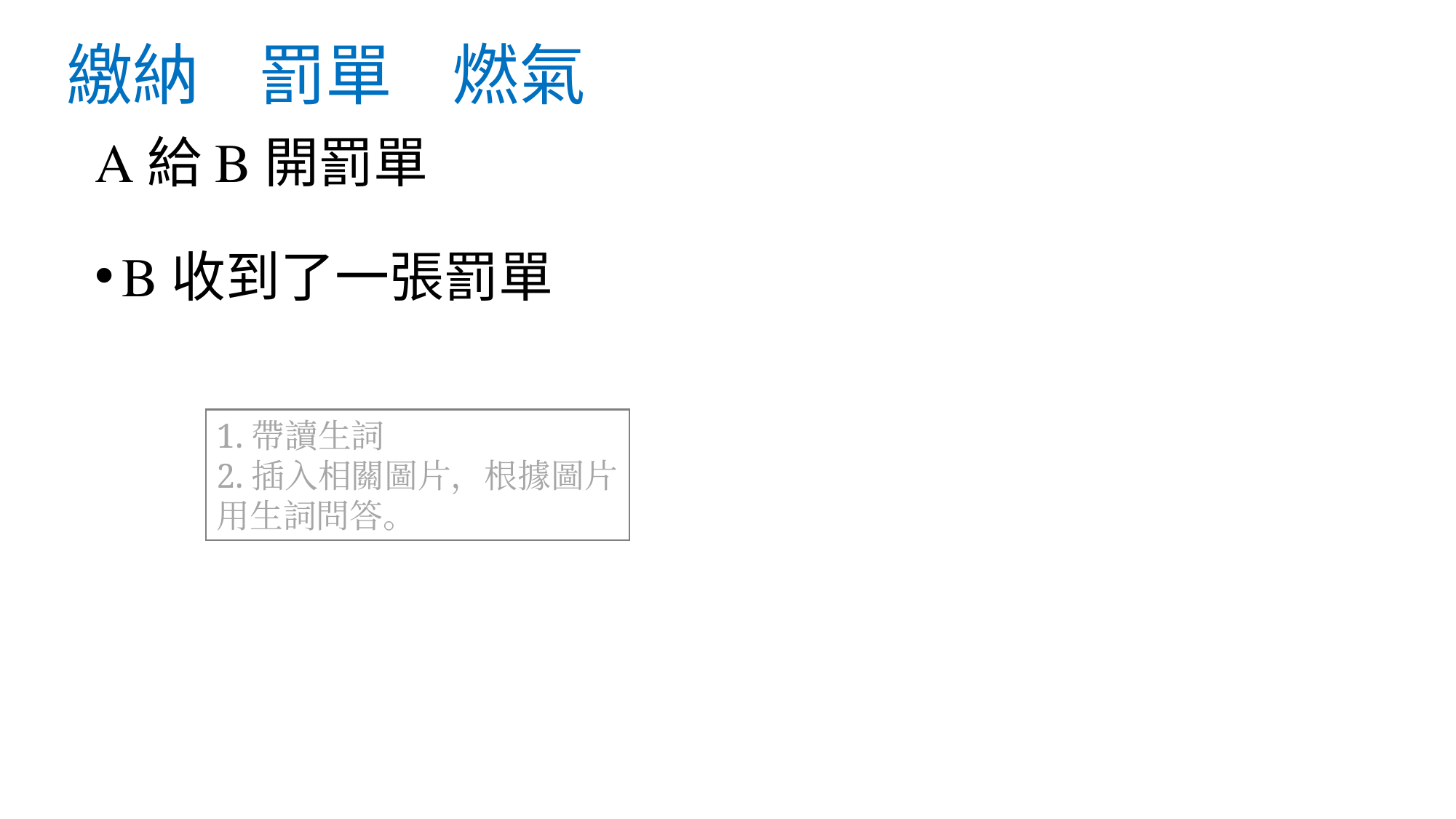

# 繳納    罰單    燃氣
A給B開罰單
B收到了一張罰單
1.帶讀生詞
2.插入相關圖片，根據圖片用生詞問答。